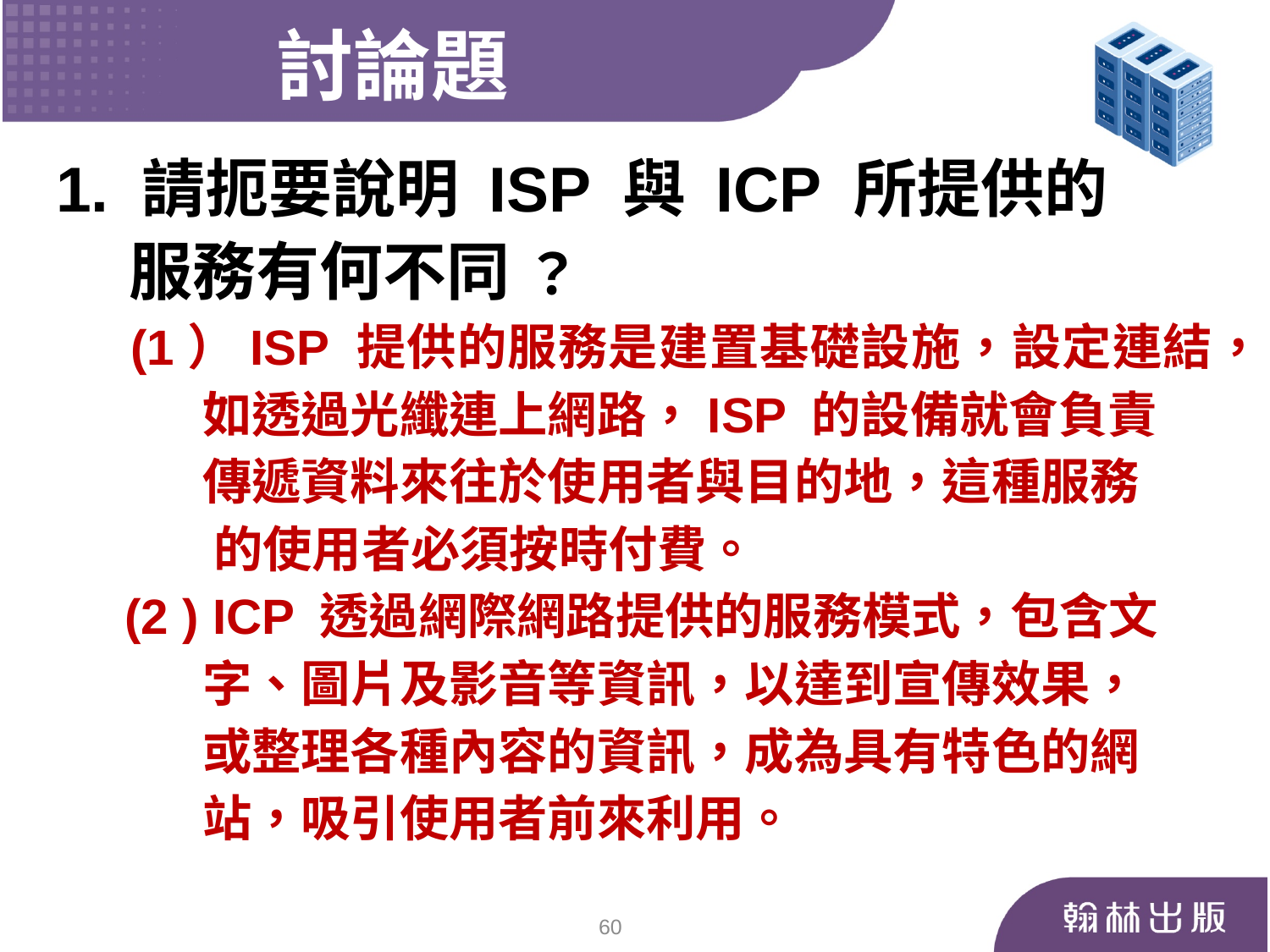

討論題
1. 請扼要說明 ISP 與 ICP 所提供的
    服務有何不同 ？
     (1）ISP 提供的服務是建置基礎設施，設定連結，
            如透過光纖連上網路，ISP 的設備就會負責
            傳遞資料來往於使用者與目的地，這種服務
             的使用者必須按時付費。
     (2 ) ICP 透過網際網路提供的服務模式，包含文
            字、圖片及影音等資訊，以達到宣傳效果，
            或整理各種內容的資訊，成為具有特色的網
            站，吸引使用者前來利用。

60